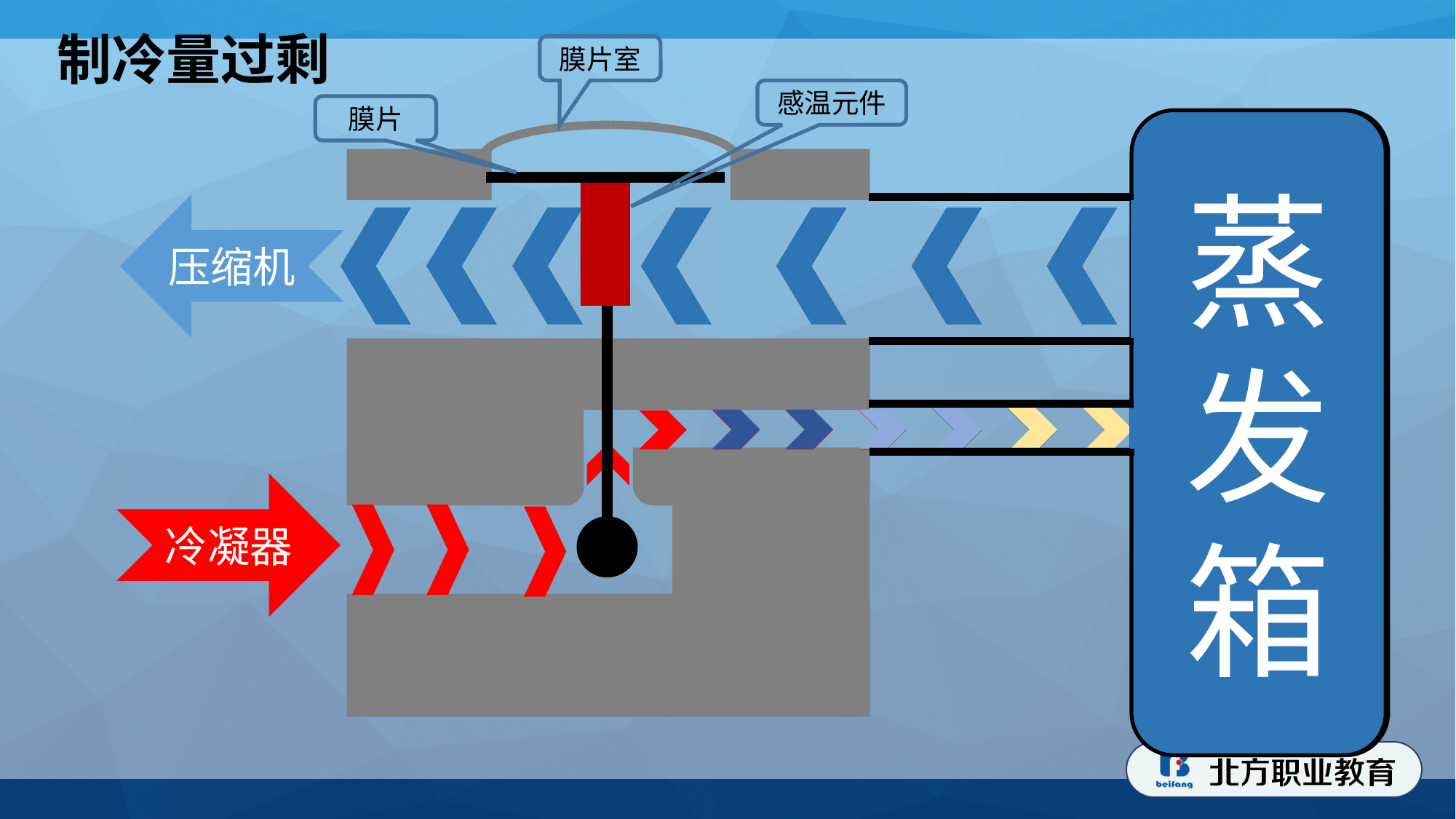

制冷量过剩
膜片室
感温元件
膜片
蒸发箱
蒸发箱

压缩机

冷凝器